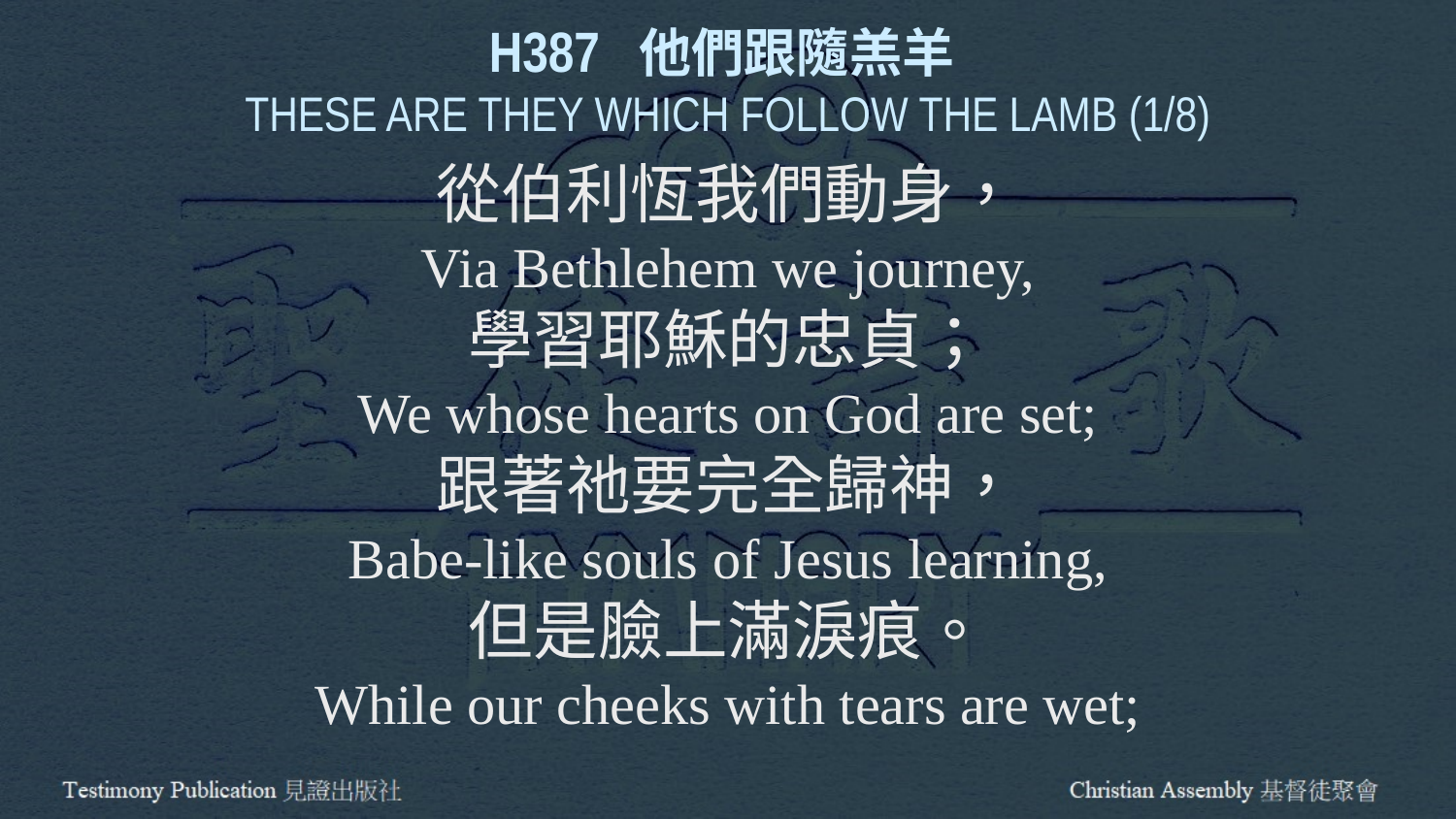

H387  他們跟隨羔羊
THESE ARE THEY WHICH FOLLOW THE LAMB (1/8)
從伯利恆我們動身，
Via Bethlehem we journey,
學習耶穌的忠貞；
We whose hearts on God are set;
跟著祂要完全歸神，
Babe-like souls of Jesus learning,
但是臉上滿淚痕。
While our cheeks with tears are wet;